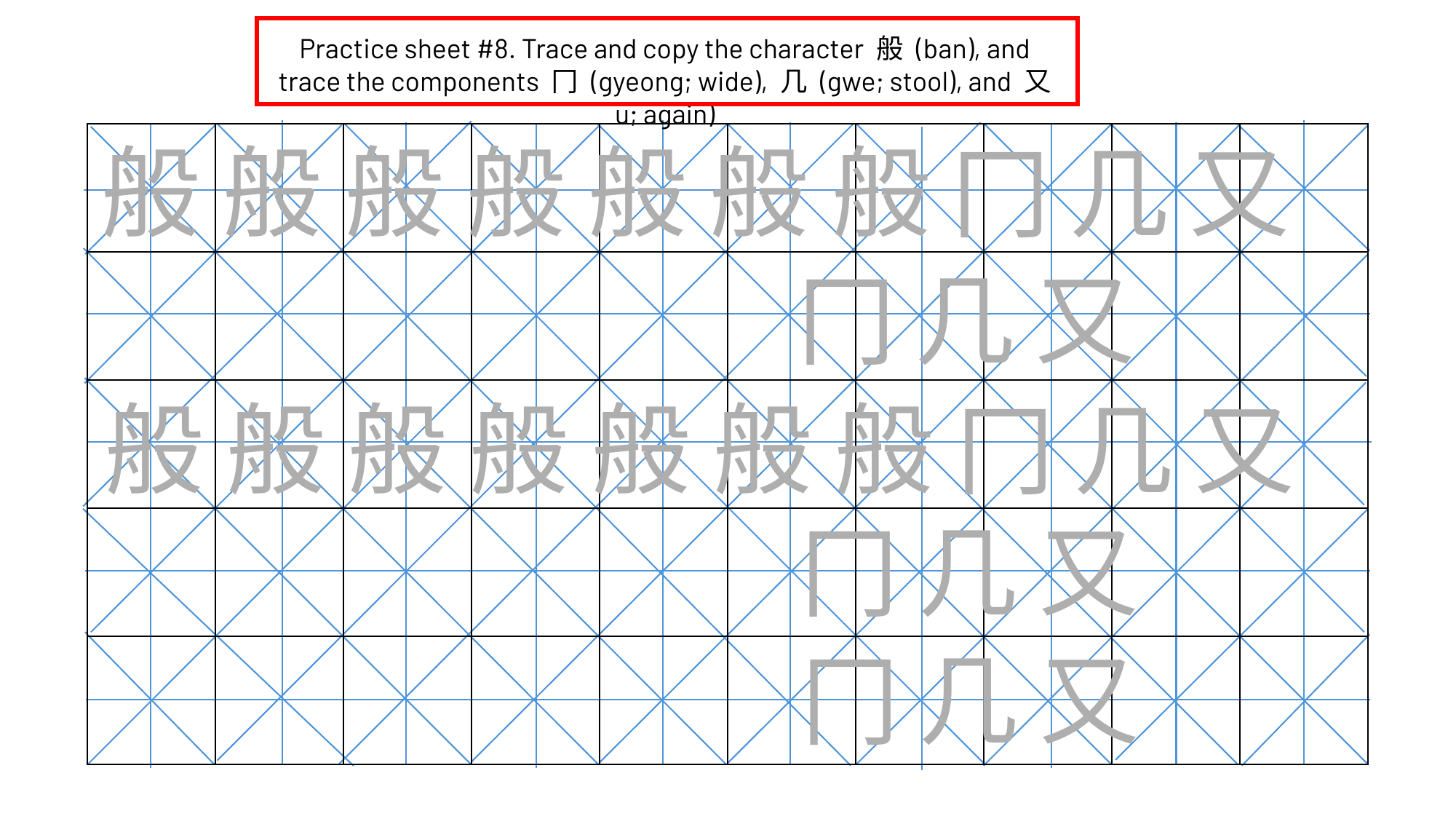

Practice sheet #8. Trace and copy the character 般 (ban), and trace the components 冂 (gyeong; wide), 几 (gwe; stool), and 又 u; again)
|  |  |  |  |  |  |  |  |  |  |
| --- | --- | --- | --- | --- | --- | --- | --- | --- | --- |
|  |  |  |  |  |  |  |  |  |  |
|  |  |  |  |  |  |  |  |  |  |
|  |  |  |  |  |  |  |  |  |  |
|  |  |  |  |  |  |  |  |  |  |
般 般 般 般 般 般 般 冂 几 又
                               冂 几 又
般 般 般 般 般 般 般 冂 几 又
                               冂 几 又
                               冂 几 又